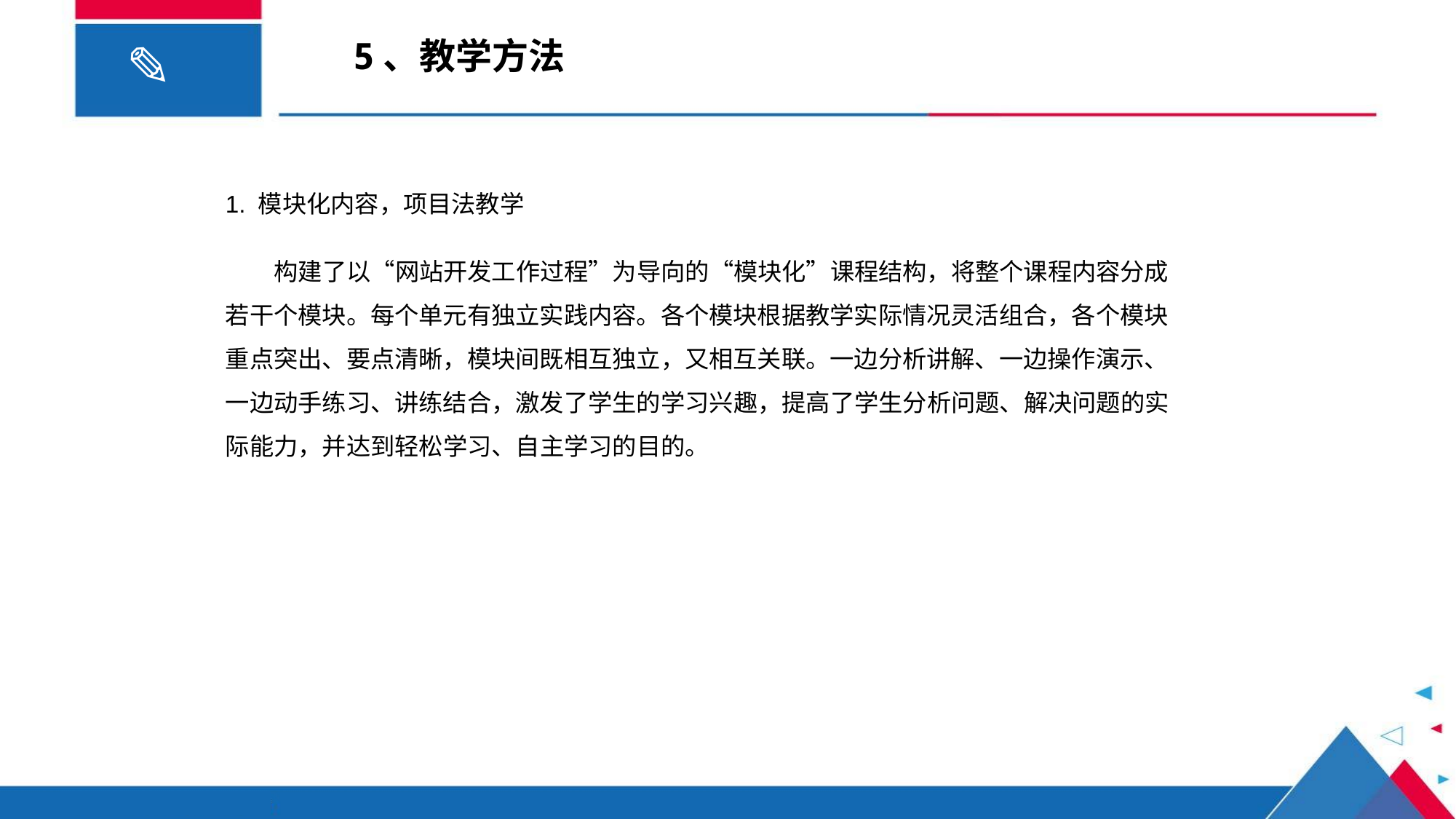

5、教学方法
1. 模块化内容，项目法教学
构建了以“网站开发工作过程”为导向的“模块化”课程结构，将整个课程内容分成 若干个模块。每个单元有独立实践内容。各个模块根据教学实际情况灵活组合，各个模块重点突出、要点清晰，模块间既相互独立，又相互关联。一边分析讲解、一边操作演示、一边动手练习、讲练结合，激发了学生的学习兴趣，提高了学生分析问题、解决问题的实际能力，并达到轻松学习、自主学习的目的。